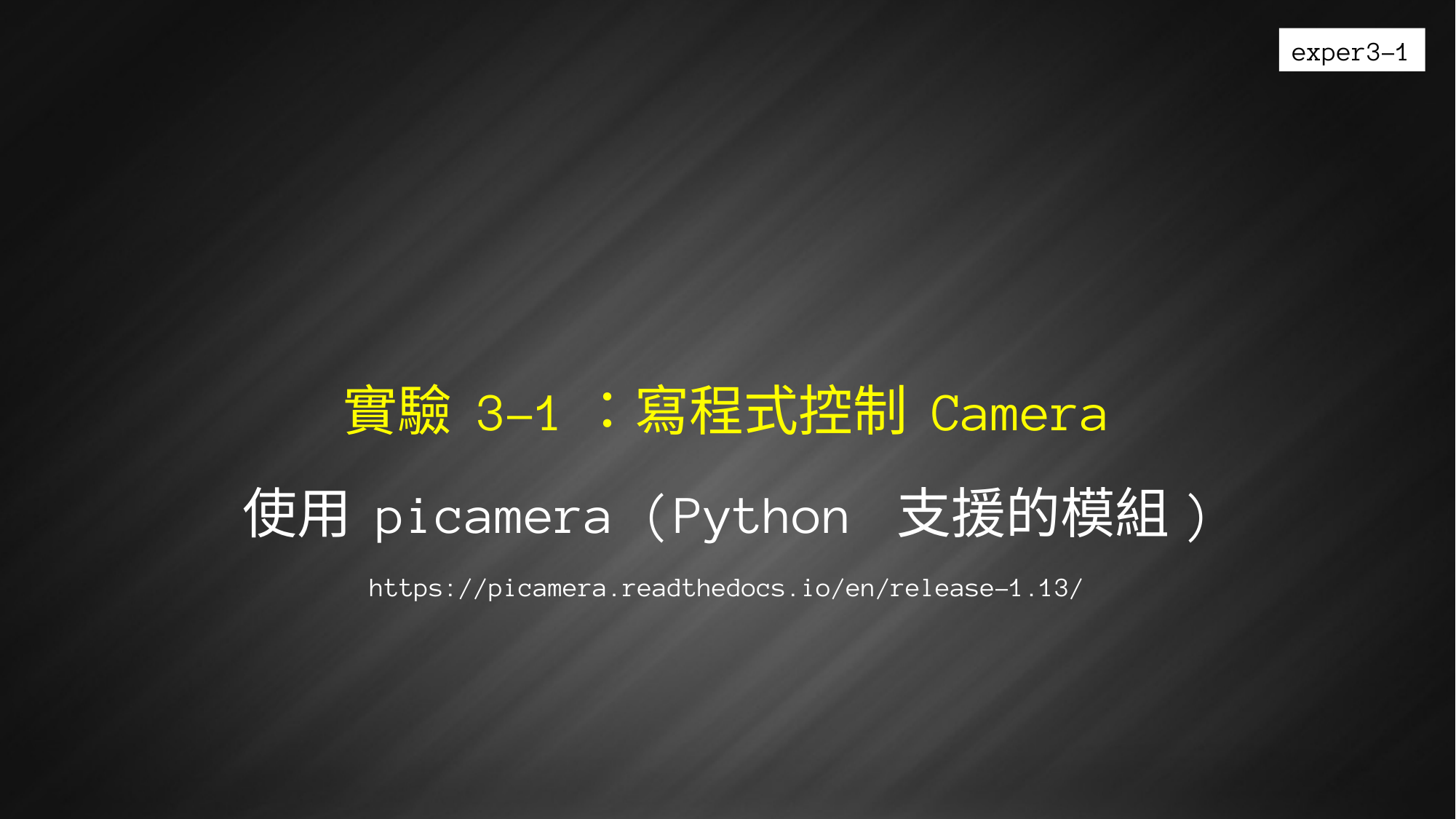

exper3-1
實驗 3-1：寫程式控制 Camera
使用 picamera (Python 支援的模組)
https://picamera.readthedocs.io/en/release-1.13/